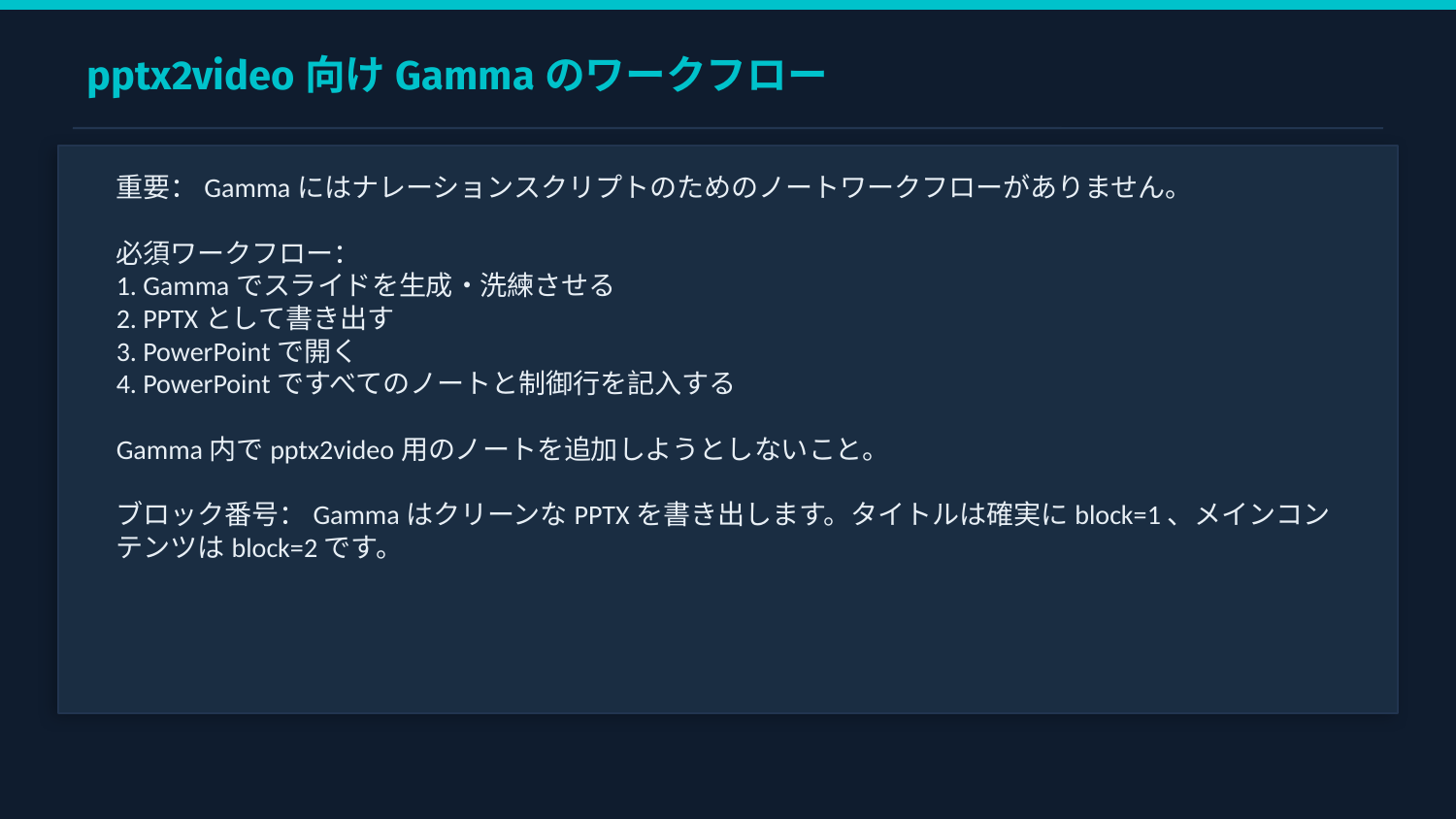

pptx2video向けGammaのワークフロー

重要：Gammaにはナレーションスクリプトのためのノートワークフローがありません。

必須ワークフロー：
1. Gammaでスライドを生成・洗練させる
2. PPTXとして書き出す
3. PowerPointで開く
4. PowerPointですべてのノートと制御行を記入する

Gamma内でpptx2video用のノートを追加しようとしないこと。

ブロック番号：GammaはクリーンなPPTXを書き出します。タイトルは確実にblock=1、メインコンテンツはblock=2です。